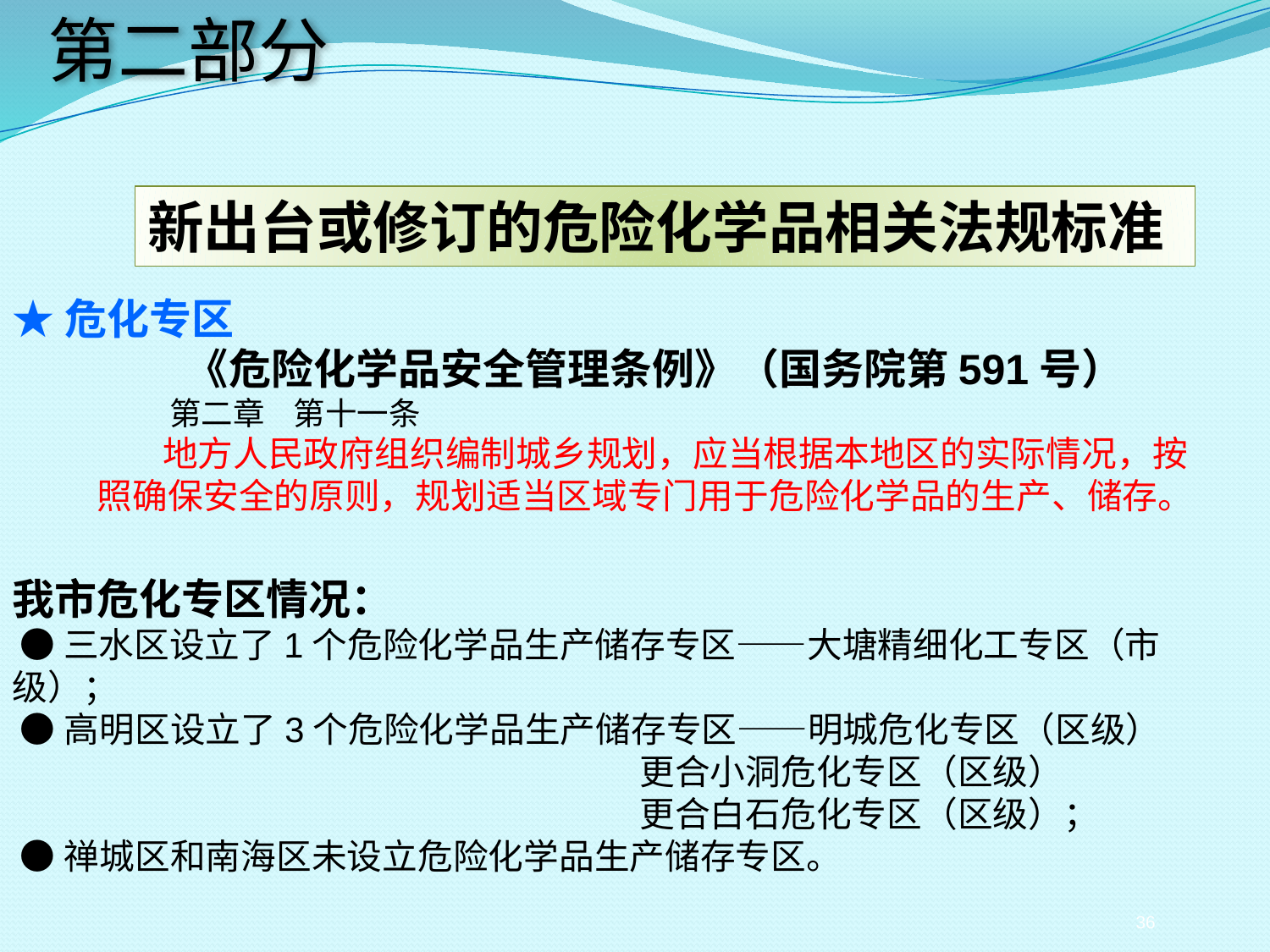

第二部分
新出台或修订的危险化学品相关法规标准
★危化专区
《危险化学品安全管理条例》（国务院第591号）
         第二章    第十一条
        地方人民政府组织编制城乡规划，应当根据本地区的实际情况，按照确保安全的原则，规划适当区域专门用于危险化学品的生产、储存。
我市危化专区情况：
 ●三水区设立了1个危险化学品生产储存专区——大塘精细化工专区（市级）；
 ●高明区设立了3个危险化学品生产储存专区——明城危化专区（区级）
                                                                               更合小洞危化专区（区级）
                                                                               更合白石危化专区（区级）；
 ●禅城区和南海区未设立危险化学品生产储存专区。
36